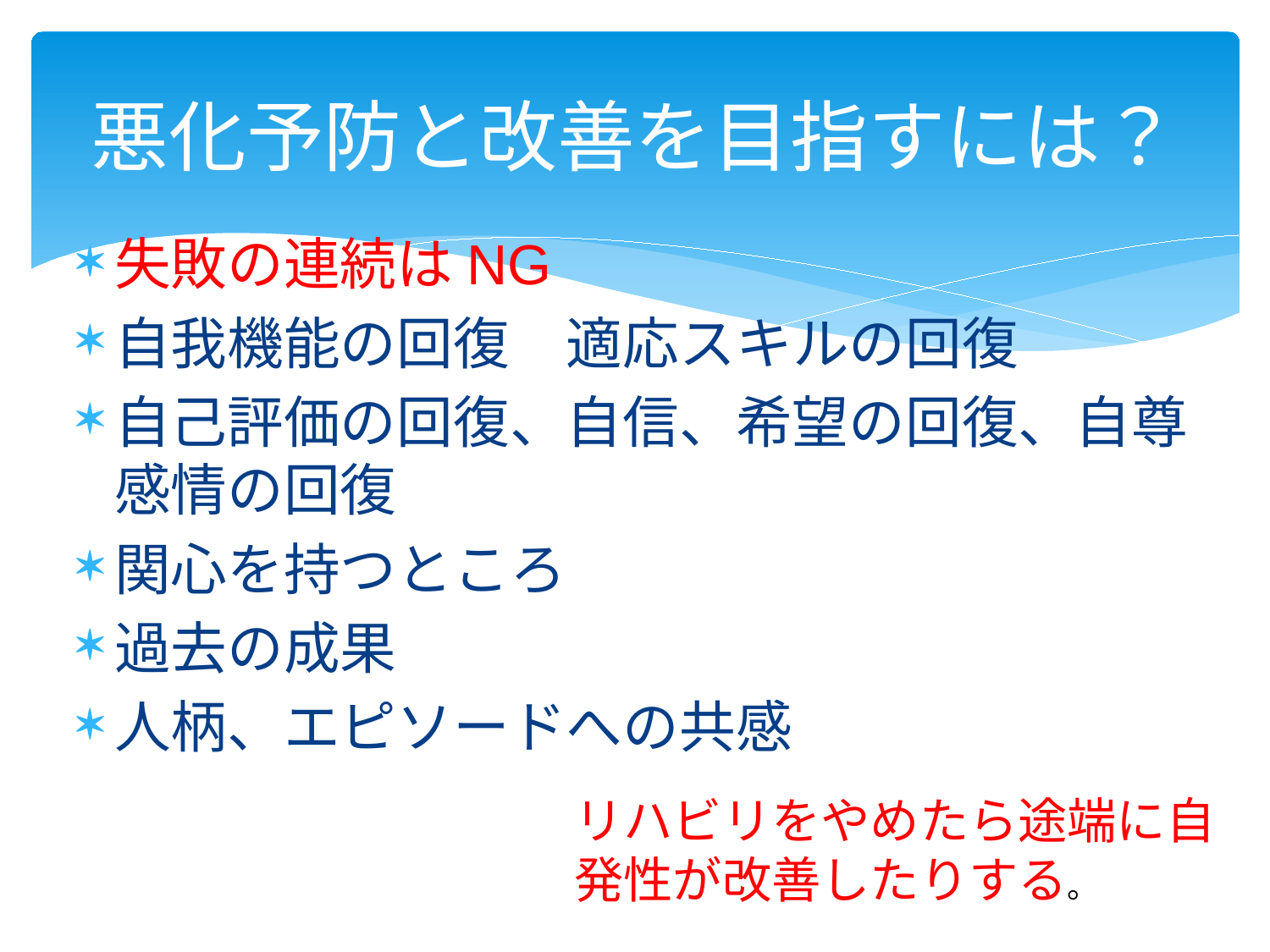

# 悪化予防と改善を目指すには？
失敗の連続はNG
自我機能の回復　適応スキルの回復
自己評価の回復、自信、希望の回復、自尊感情の回復
関心を持つところ
過去の成果
人柄、エピソードへの共感
リハビリをやめたら途端に自発性が改善したりする。